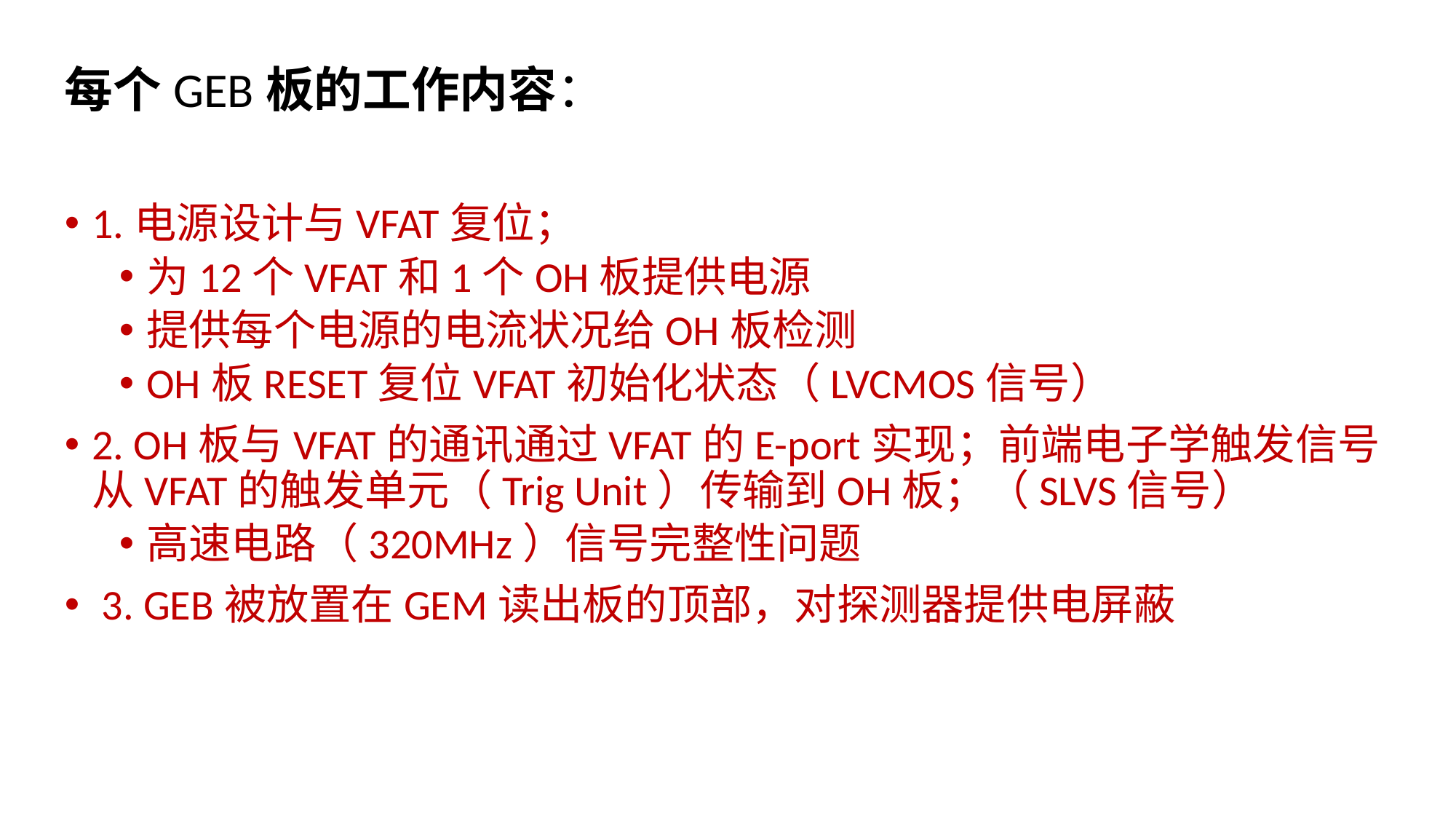

# 每个GEB板的工作内容：
1.电源设计与VFAT复位；
为12个VFAT和1个OH板提供电源
提供每个电源的电流状况给OH板检测
OH板RESET复位VFAT初始化状态（LVCMOS信号）
2. OH板与VFAT的通讯通过VFAT的E-port实现；前端电子学触发信号从VFAT的触发单元（Trig Unit）传输到OH板；（SLVS信号）
高速电路（320MHz）信号完整性问题
 3. GEB被放置在GEM读出板的顶部，对探测器提供电屏蔽